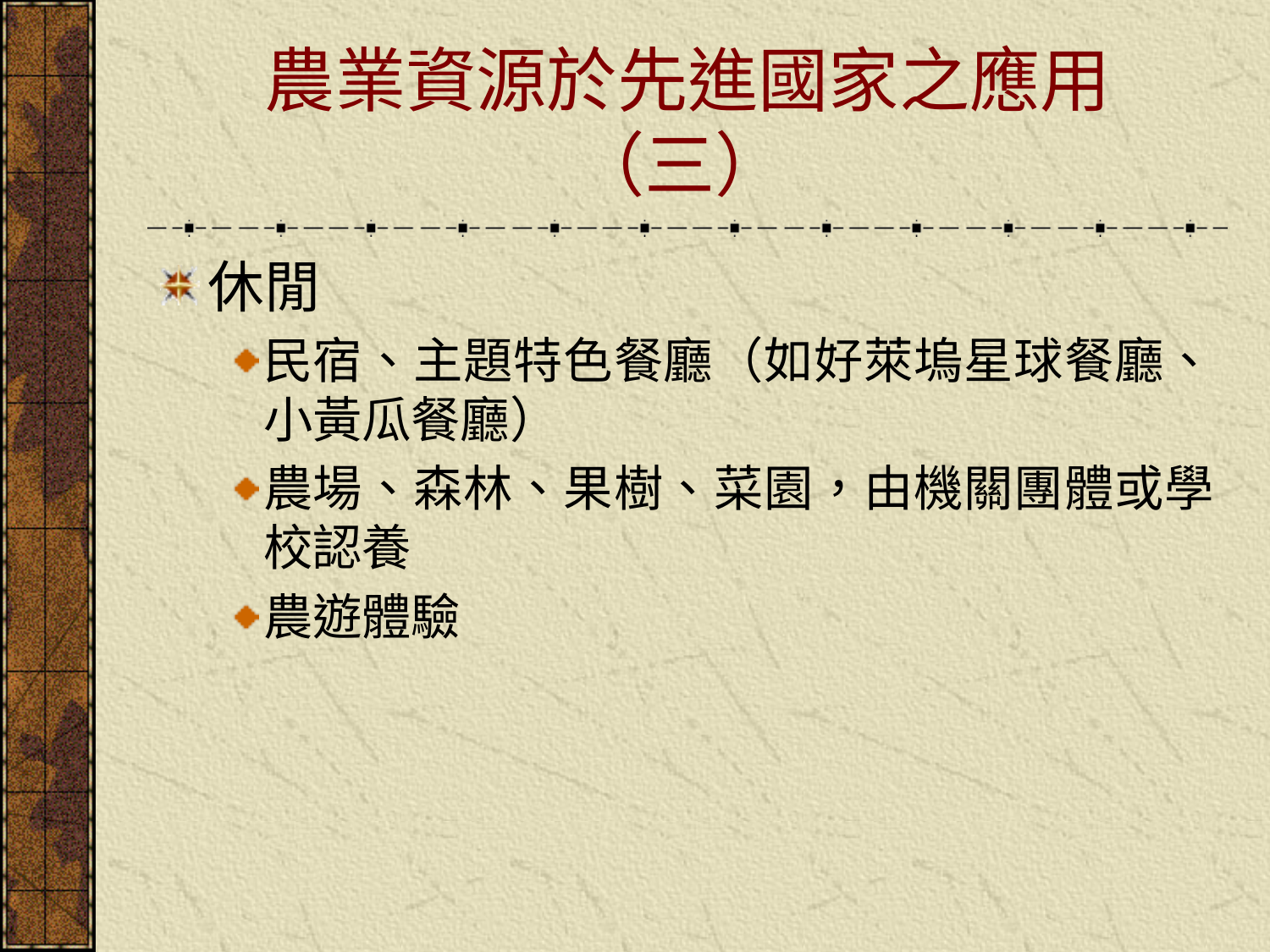

# 農業資源於先進國家之應用（三）
休閒
民宿、主題特色餐廳（如好萊塢星球餐廳、小黃瓜餐廳）
農場、森林、果樹、菜園，由機關團體或學校認養
農遊體驗